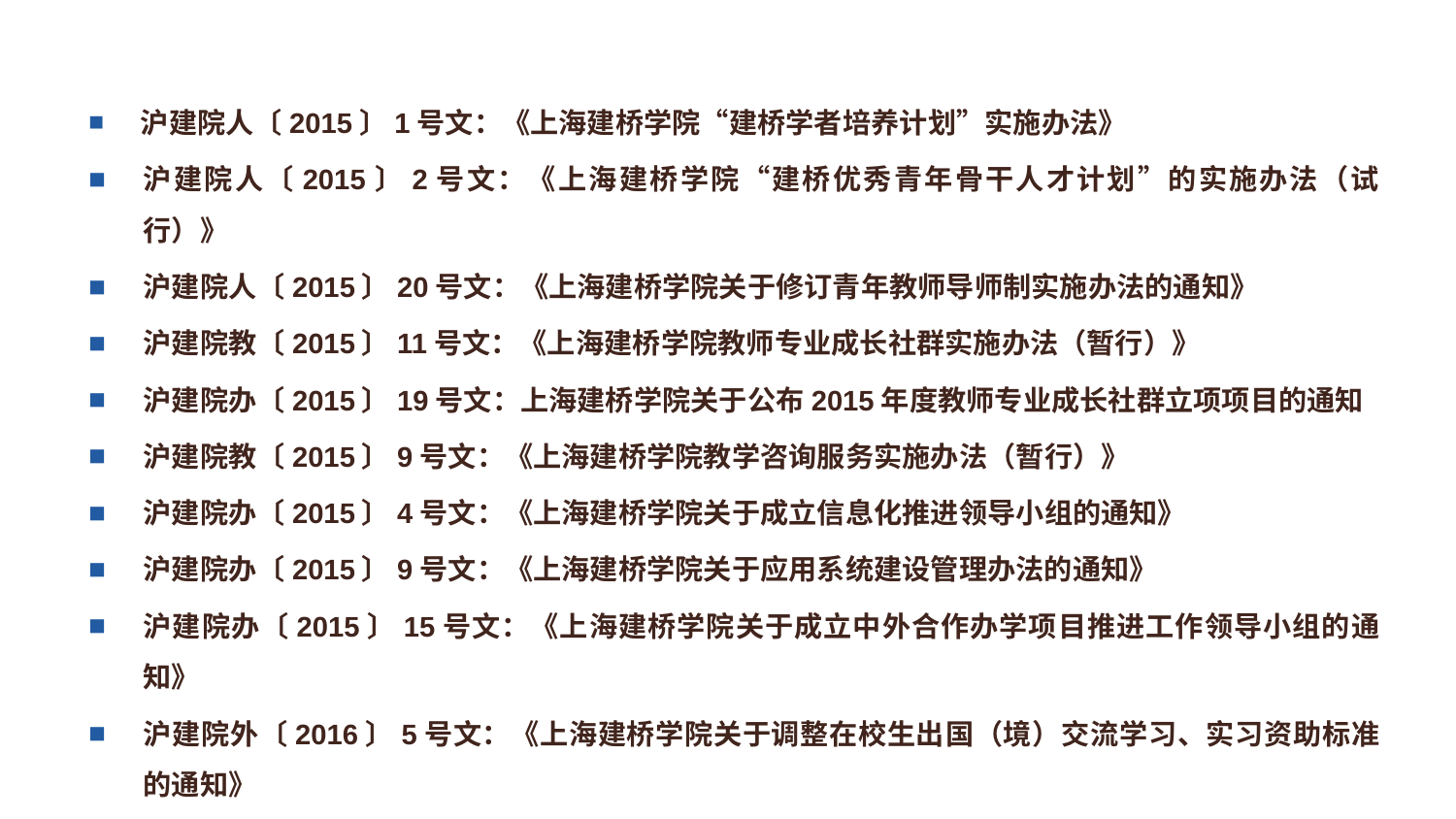

沪建院人〔2015〕1号文：《上海建桥学院“建桥学者培养计划”实施办法》
沪建院人〔2015〕2号文：《上海建桥学院“建桥优秀青年骨干人才计划”的实施办法（试行）》
沪建院人〔2015〕20号文：《上海建桥学院关于修订青年教师导师制实施办法的通知》
沪建院教〔2015〕11号文：《上海建桥学院教师专业成长社群实施办法（暂行）》
沪建院办〔2015〕19号文：上海建桥学院关于公布2015年度教师专业成长社群立项项目的通知
沪建院教〔2015〕9号文：《上海建桥学院教学咨询服务实施办法（暂行）》
沪建院办〔2015〕4号文：《上海建桥学院关于成立信息化推进领导小组的通知》
沪建院办〔2015〕9号文：《上海建桥学院关于应用系统建设管理办法的通知》
沪建院办〔2015〕15号文：《上海建桥学院关于成立中外合作办学项目推进工作领导小组的通知》
沪建院外〔2016〕5号文：《上海建桥学院关于调整在校生出国（境）交流学习、实习资助标准的通知》
沪建院科〔2015〕3号文：《关于印发<上海建桥学院横向科研项目管理暂行办法>的通知》